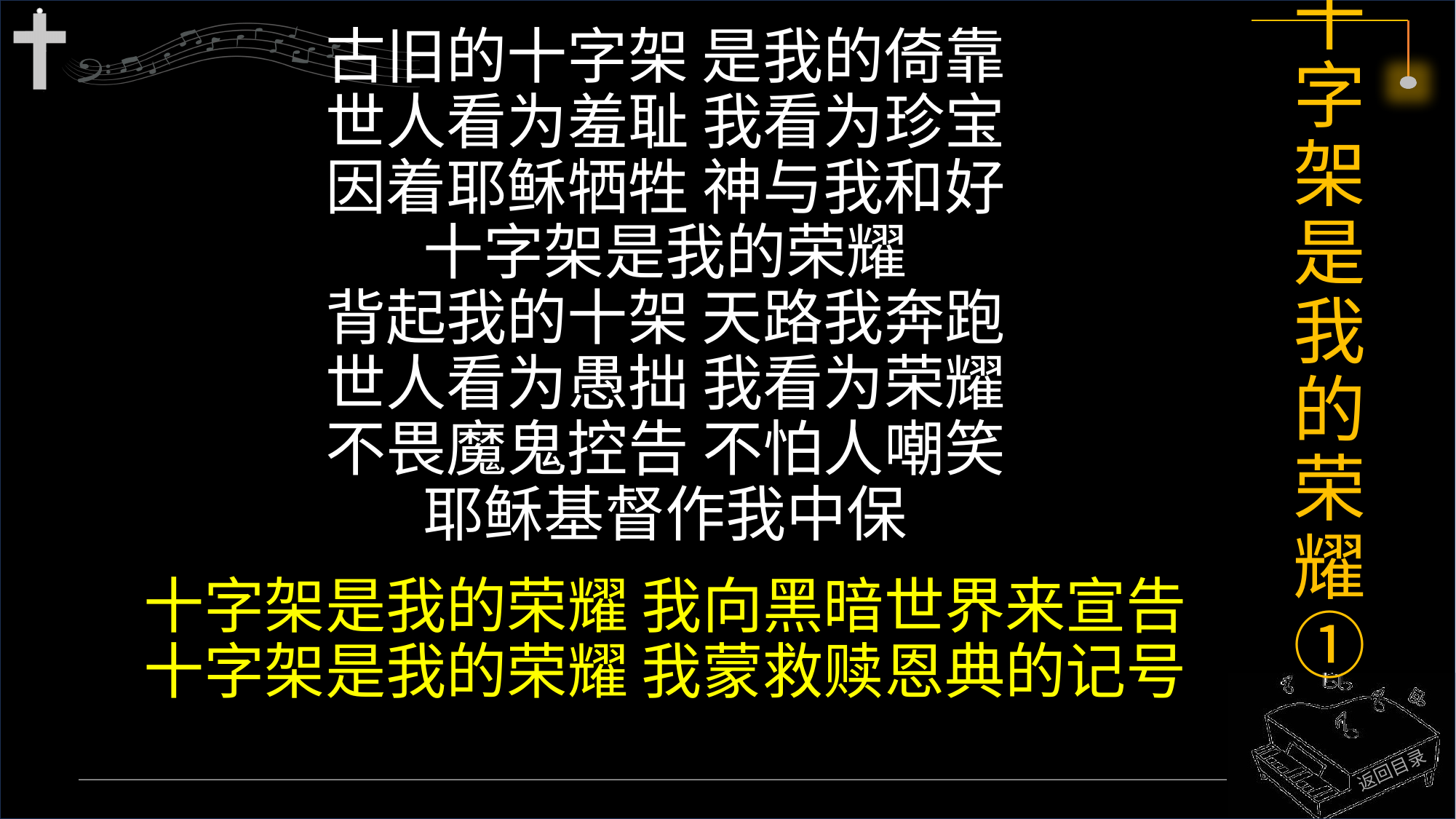

古旧的十字架 是我的倚靠
世人看为羞耻 我看为珍宝
因着耶稣牺牲 神与我和好
十字架是我的荣耀
背起我的十架 天路我奔跑
世人看为愚拙 我看为荣耀
不畏魔鬼控告 不怕人嘲笑
耶稣基督作我中保
十字架是我的荣耀 我向黑暗世界来宣告
十字架是我的荣耀 我蒙救赎恩典的记号
# 十字架是我的荣耀 ①